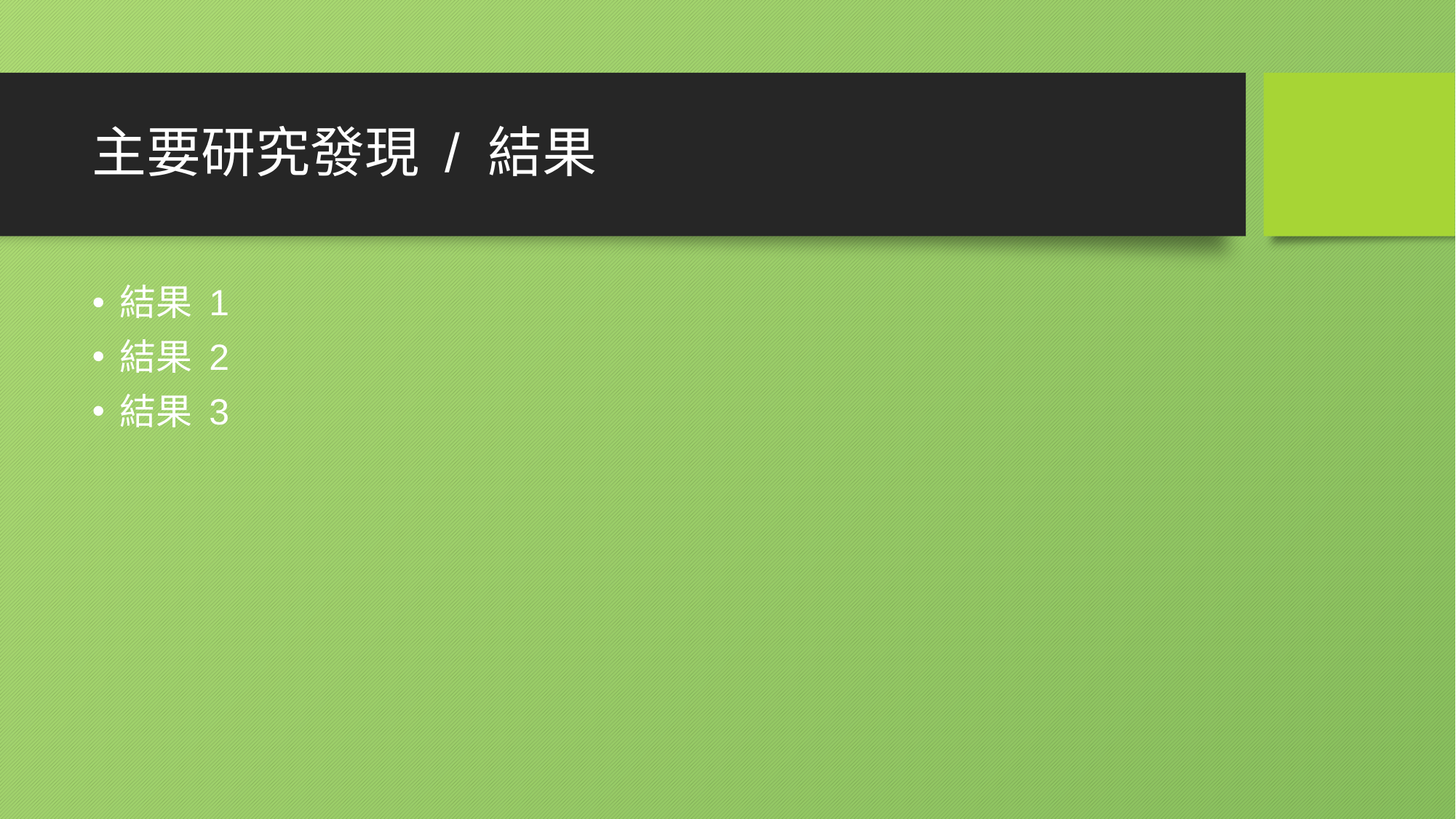

# 主要研究發現 / 結果
結果 1
結果 2
結果 3